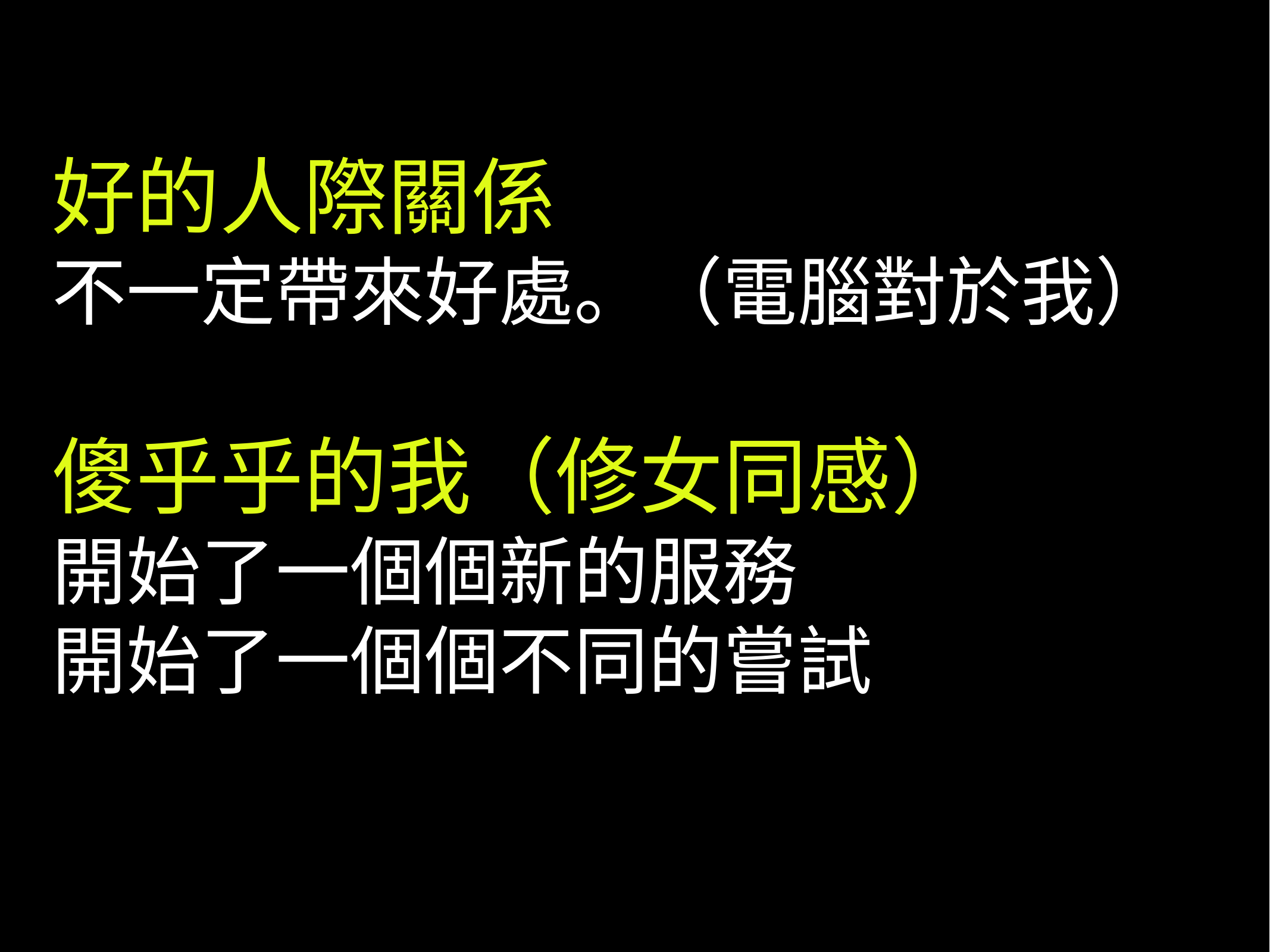

好的人際關係
不一定帶來好處。（電腦對於我）

傻乎乎的我（修女同感）
開始了一個個新的服務
開始了一個個不同的嘗試